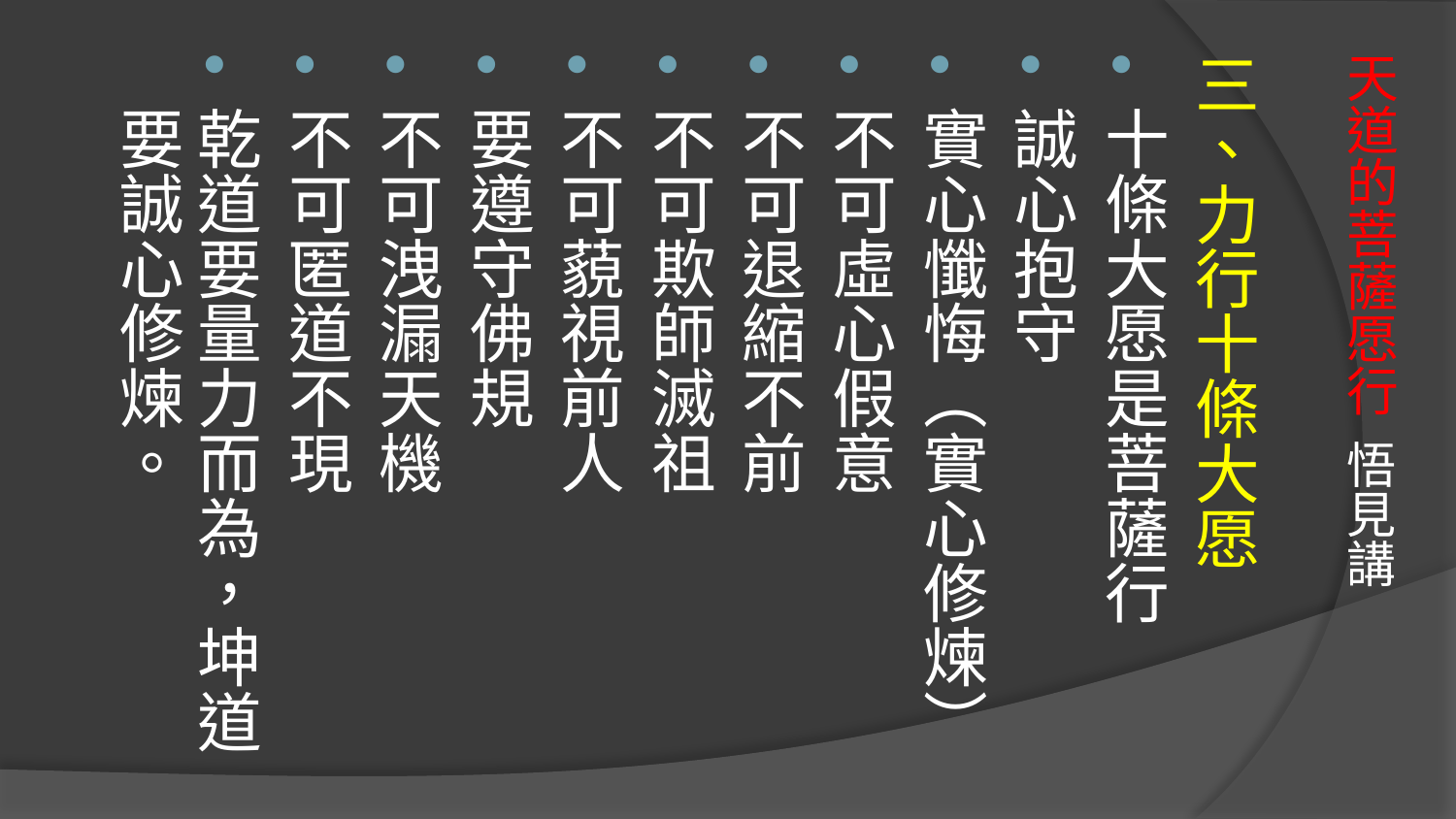

三、力行十條大愿
十條大愿是菩薩行
誠心抱守
實心懺悔（實心修煉）
不可虛心假意
不可退縮不前
不可欺師滅祖
不可藐視前人
要遵守佛規
不可洩漏天機
不可匿道不現
乾道要量力而為，坤道要誠心修煉。

# 天道的菩薩愿行  悟見講